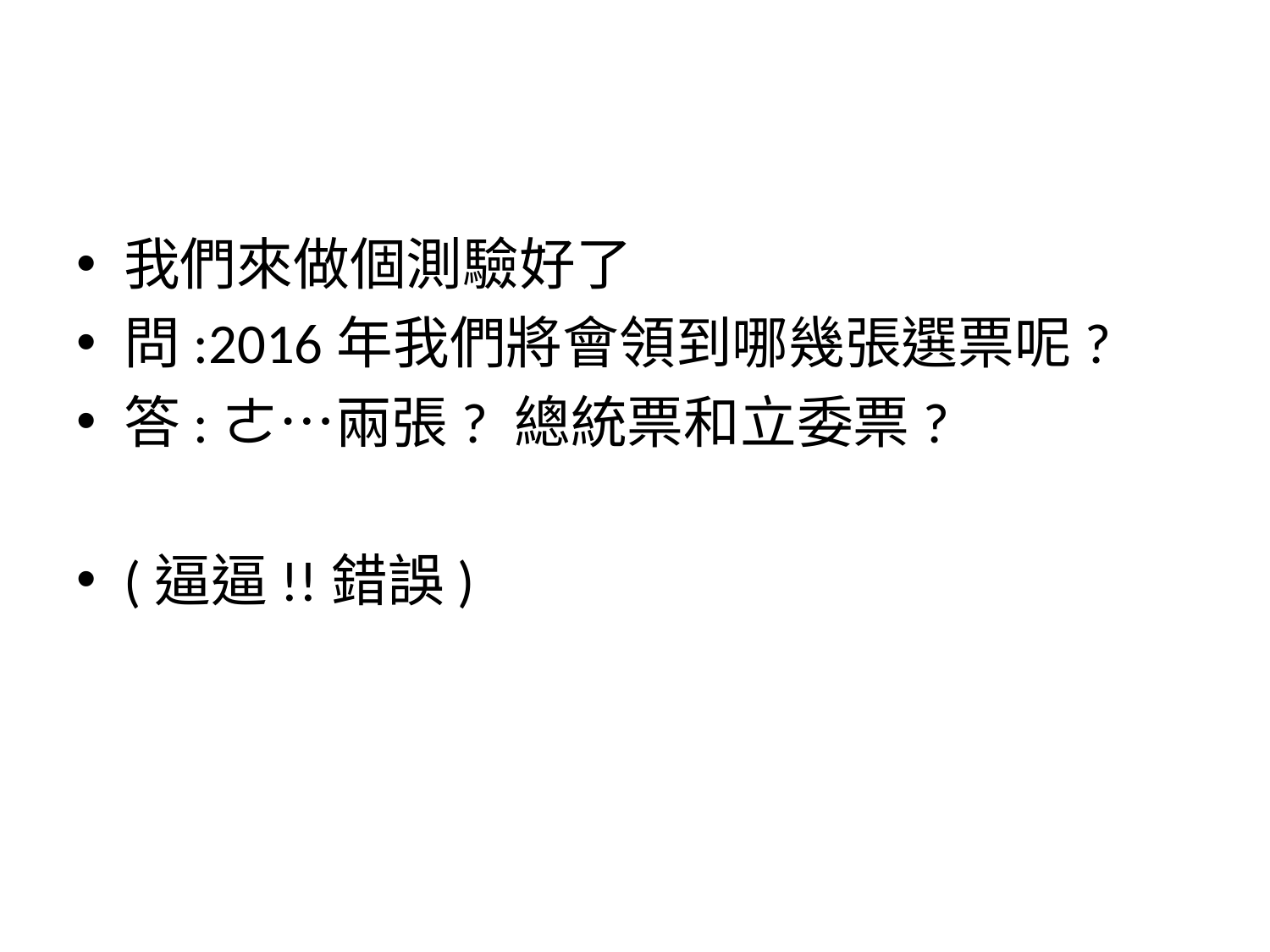

#
我們來做個測驗好了
問:2016年我們將會領到哪幾張選票呢?
答:ㄜ…兩張? 總統票和立委票?

(逼逼!!錯誤)